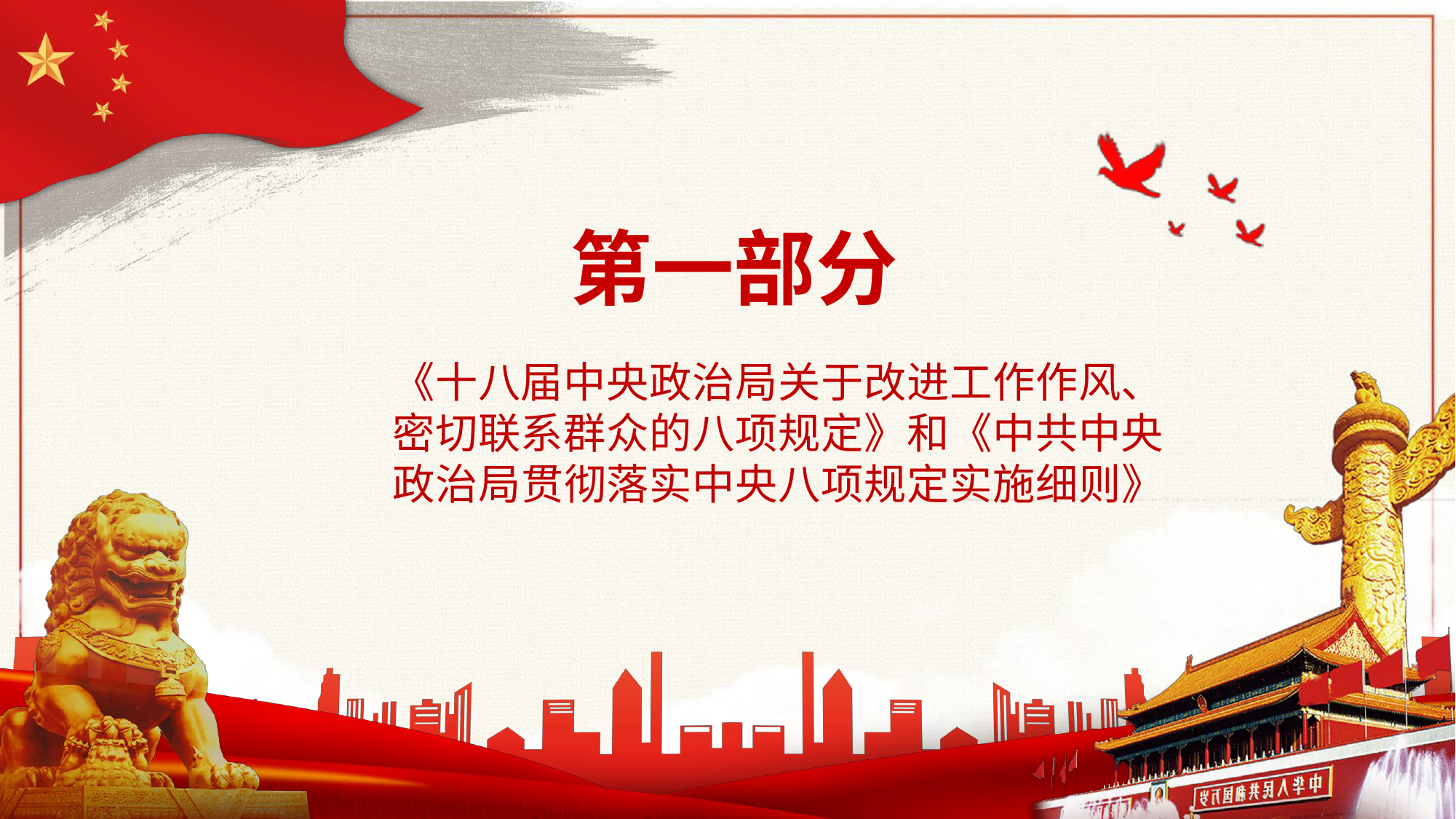

第一部分
《十八届中央政治局关于改进工作作风、密切联系群众的八项规定》和《中共中央政治局贯彻落实中央八项规定实施细则》